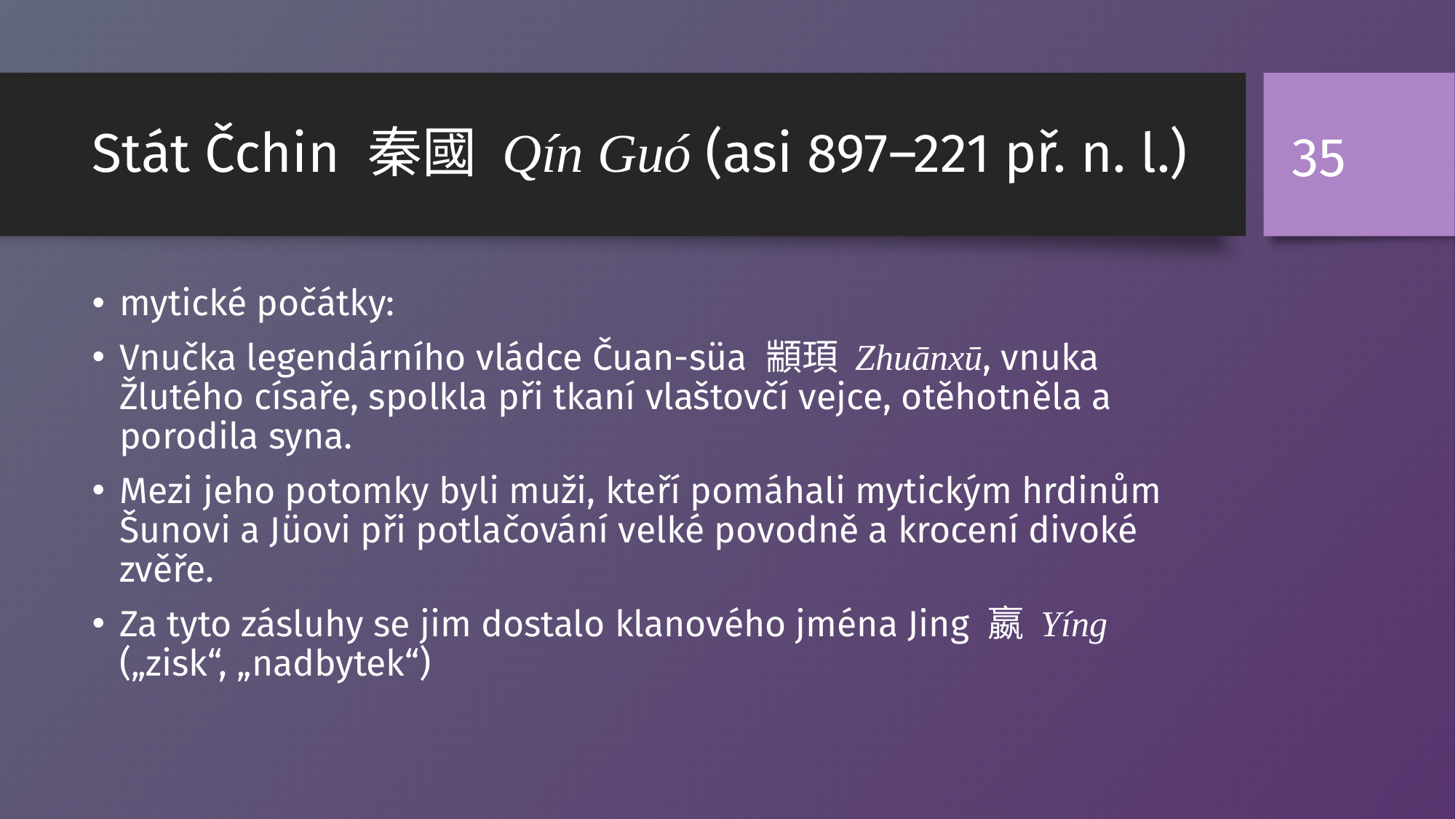

35
# Stát Čchin 秦國 Qín Guó (asi 897–221 př. n. l.)
mytické počátky:
Vnučka legendárního vládce Čuan-süa 顓頊 Zhuānxū, vnuka Žlutého císaře, spolkla při tkaní vlaštovčí vejce, otěhotněla a porodila syna.
Mezi jeho potomky byli muži, kteří pomáhali mytickým hrdinům Šunovi a Jüovi při potlačování velké povodně a krocení divoké zvěře.
Za tyto zásluhy se jim dostalo klanového jména Jing 嬴 Yíng („zisk“, „nadbytek“)